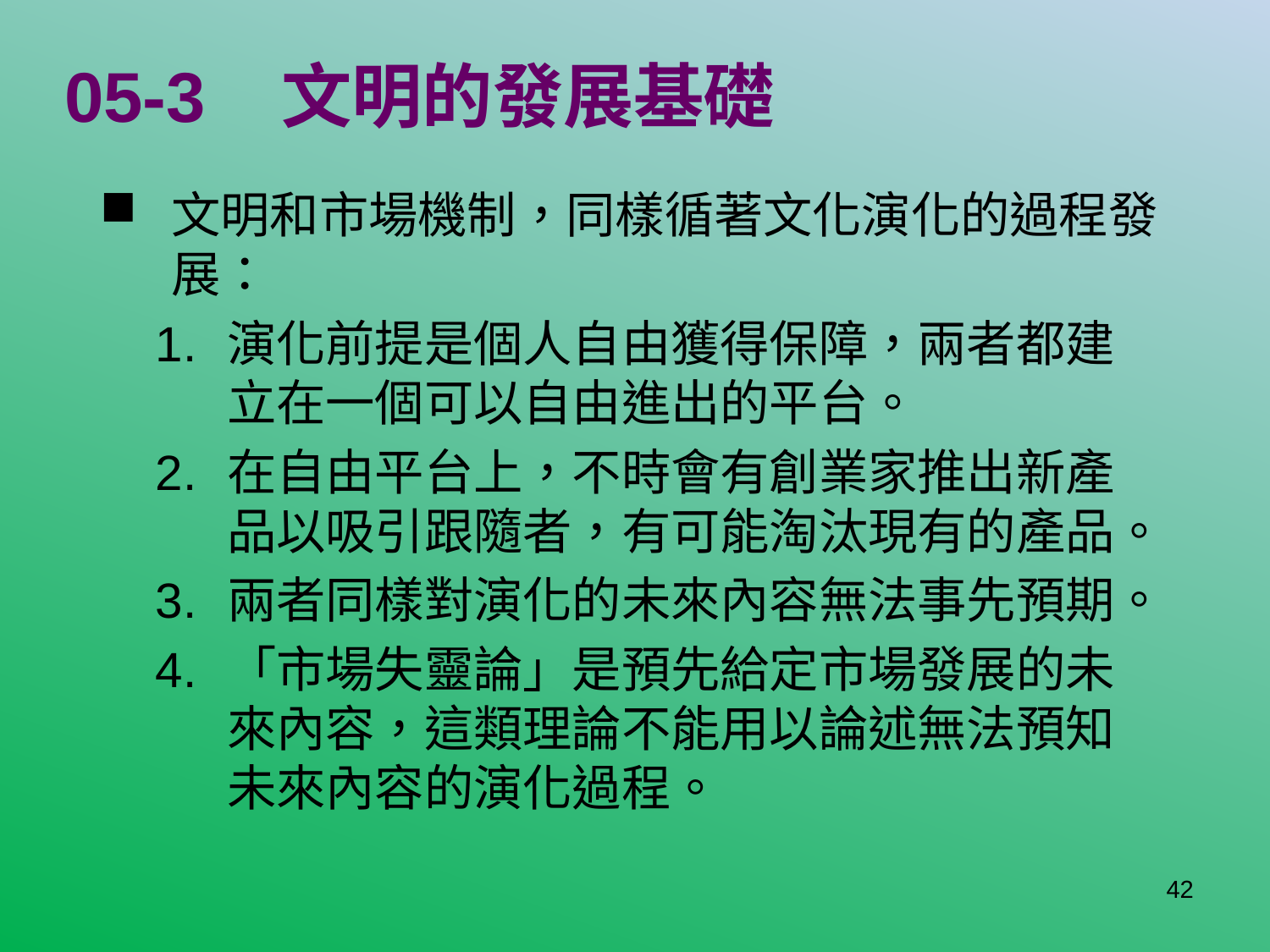

# 05-3   文明的發展基礎
文明和市場機制，同樣循著文化演化的過程發展：
演化前提是個人自由獲得保障，兩者都建立在一個可以自由進出的平台。
在自由平台上，不時會有創業家推出新產品以吸引跟隨者，有可能淘汰現有的產品。
兩者同樣對演化的未來內容無法事先預期。
「市場失靈論」是預先給定市場發展的未來內容，這類理論不能用以論述無法預知未來內容的演化過程。
42